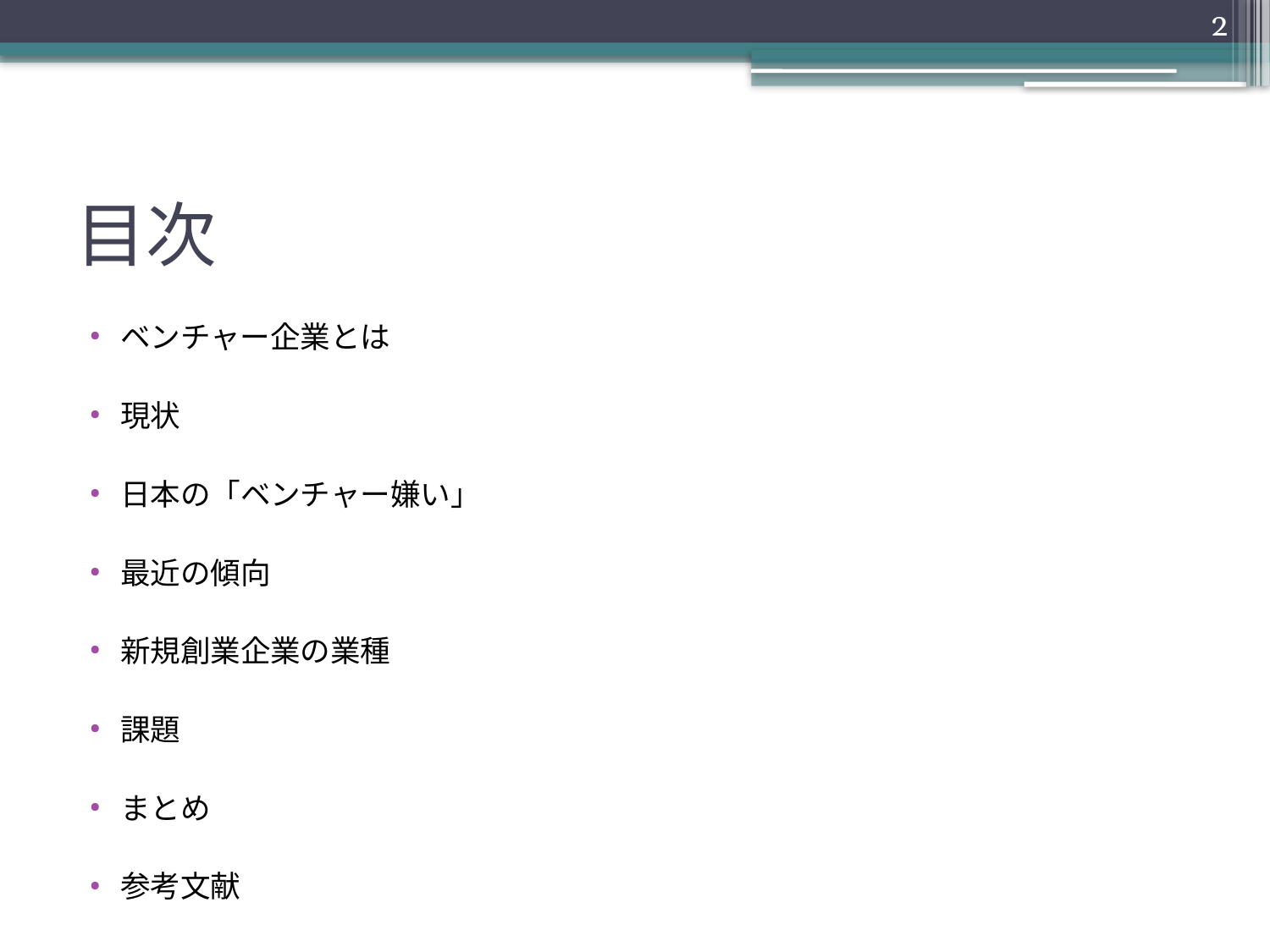

2
# 目次
ベンチャー企業とは

現状

日本の「ベンチャー嫌い」

最近の傾向

新規創業企業の業種

課題

まとめ

参考文献